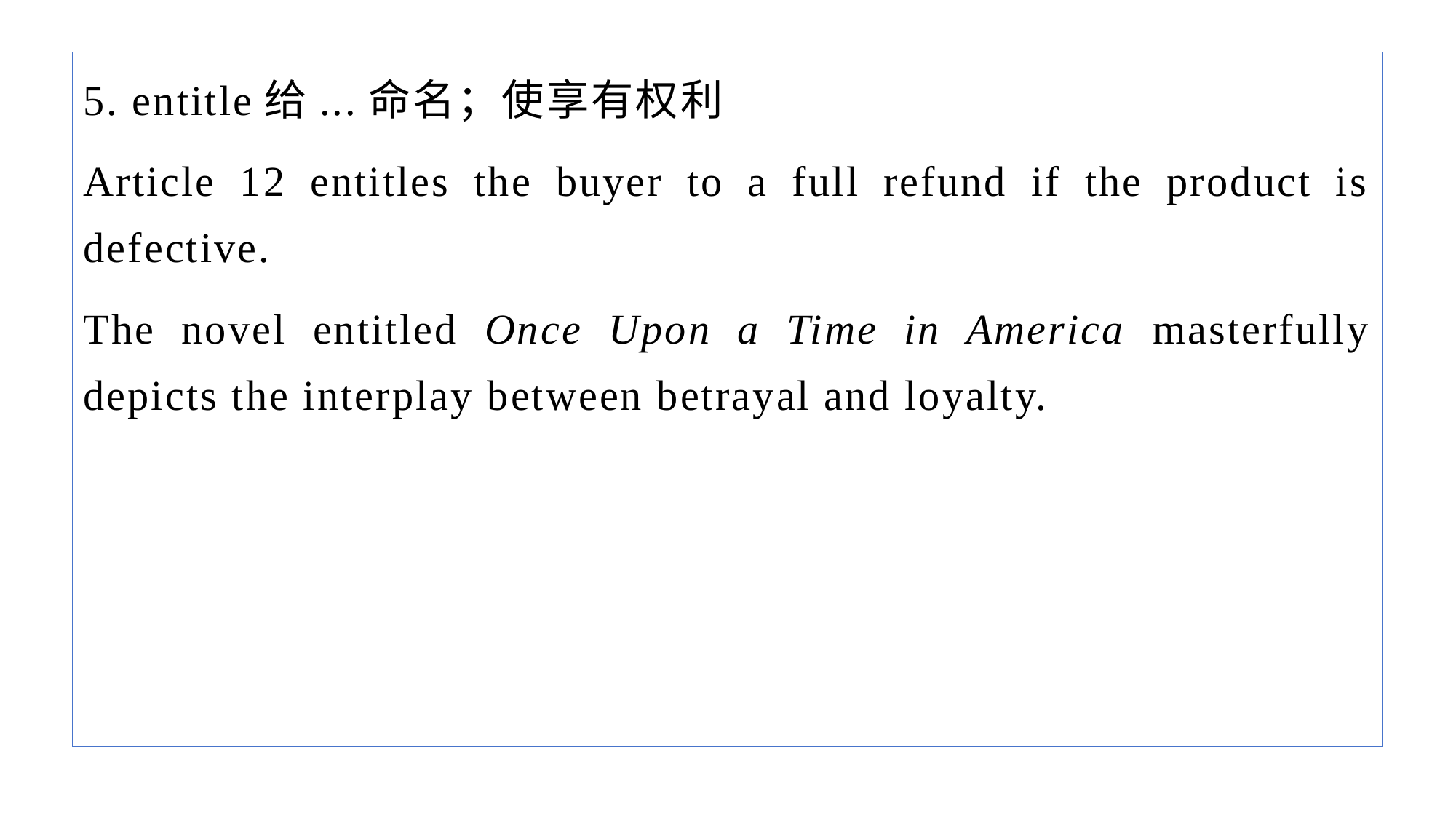

5. entitle给...命名；使享有权利
Article 12 entitles the buyer to a full refund if the product is defective.
The novel entitled Once Upon a Time in America masterfully depicts the interplay between betrayal and loyalty.